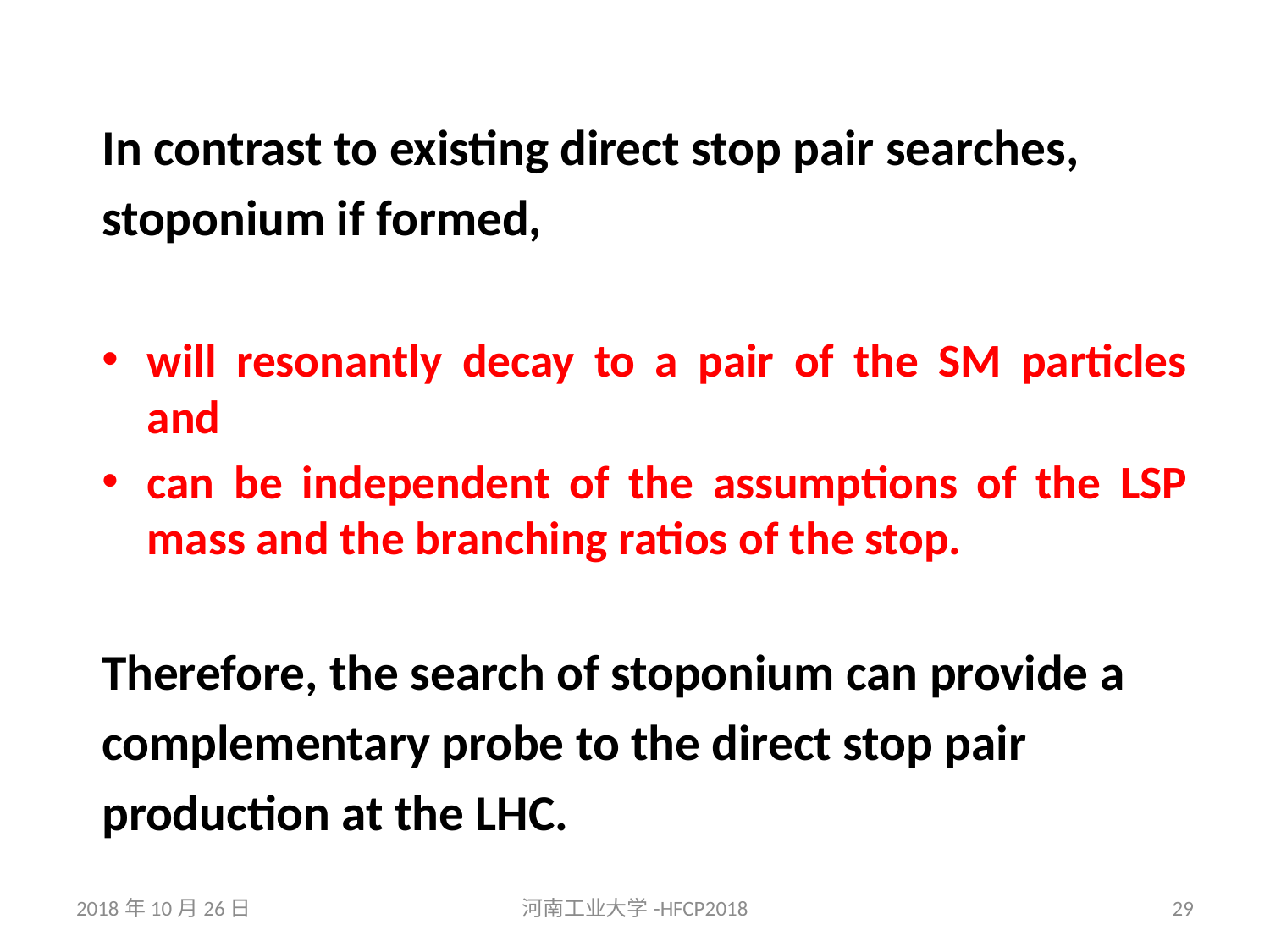

In contrast to existing direct stop pair searches,
stoponium if formed,

will resonantly decay to a pair of the SM particles and
can be independent of the assumptions of the LSP mass and the branching ratios of the stop.

Therefore, the search of stoponium can provide a
complementary probe to the direct stop pair
production at the LHC.

2018年10月26日
河南工业大学-HFCP2018
29